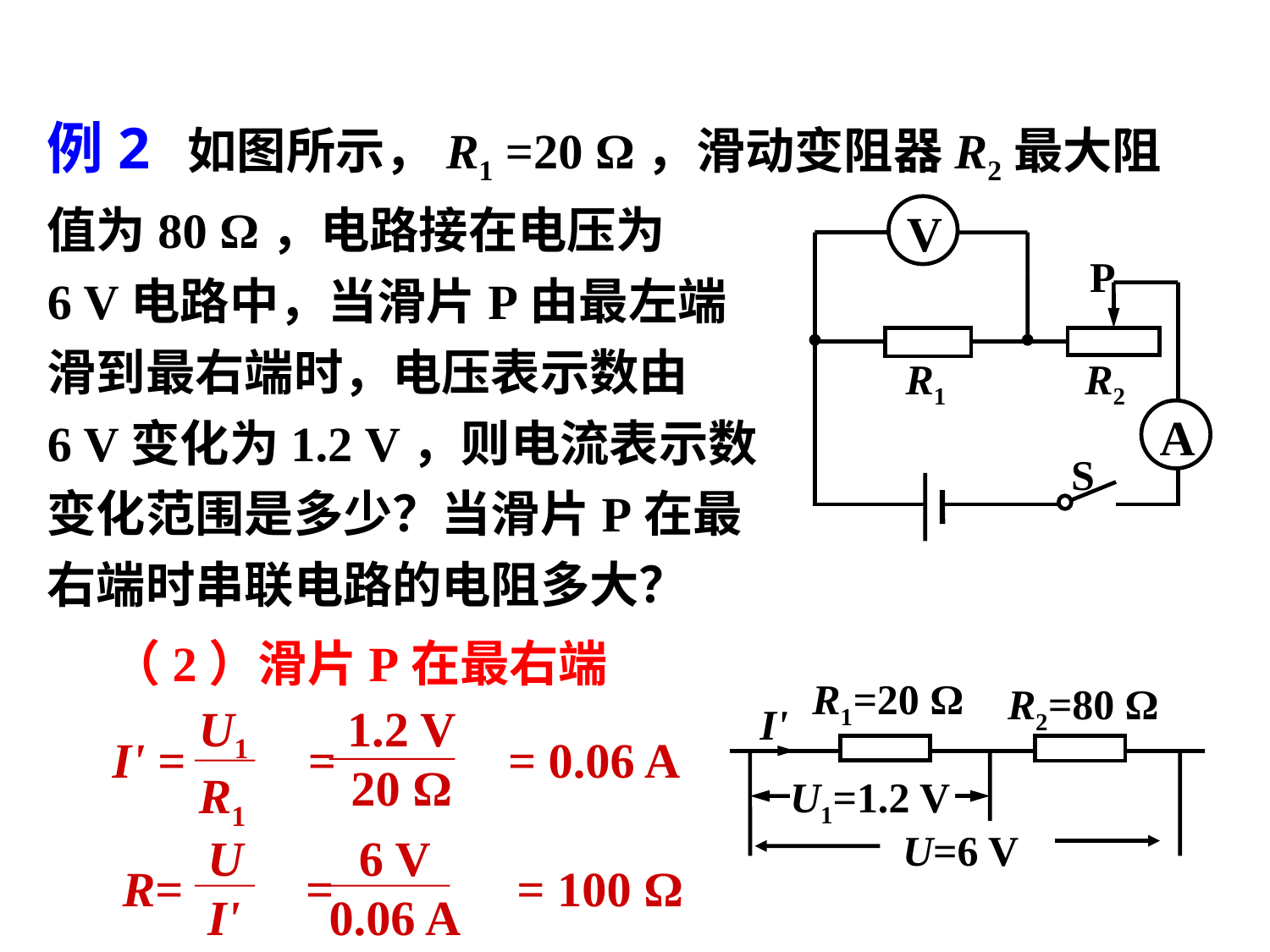

例2  如图所示，R1 =20 Ω，滑动变阻器R2最大阻值为80 Ω，电路接在电压为
6 V电路中，当滑片P由最左端
滑到最右端时，电压表示数由
6 V变化为1.2 V，则电流表示数
变化范围是多少？当滑片P在最
右端时串联电路的电阻多大？

V

P

R1
R2

A
S

　　（2）滑片P在最右端
R1=20 Ω
R2=80 Ω
I'

U1=1.2 V

U=6 V

U1
R1
1.2 V
20 Ω
I' =　　=　　　= 0.06 A

U
I'
6 V
0.06 A
R=　　=　　　 = 100 Ω